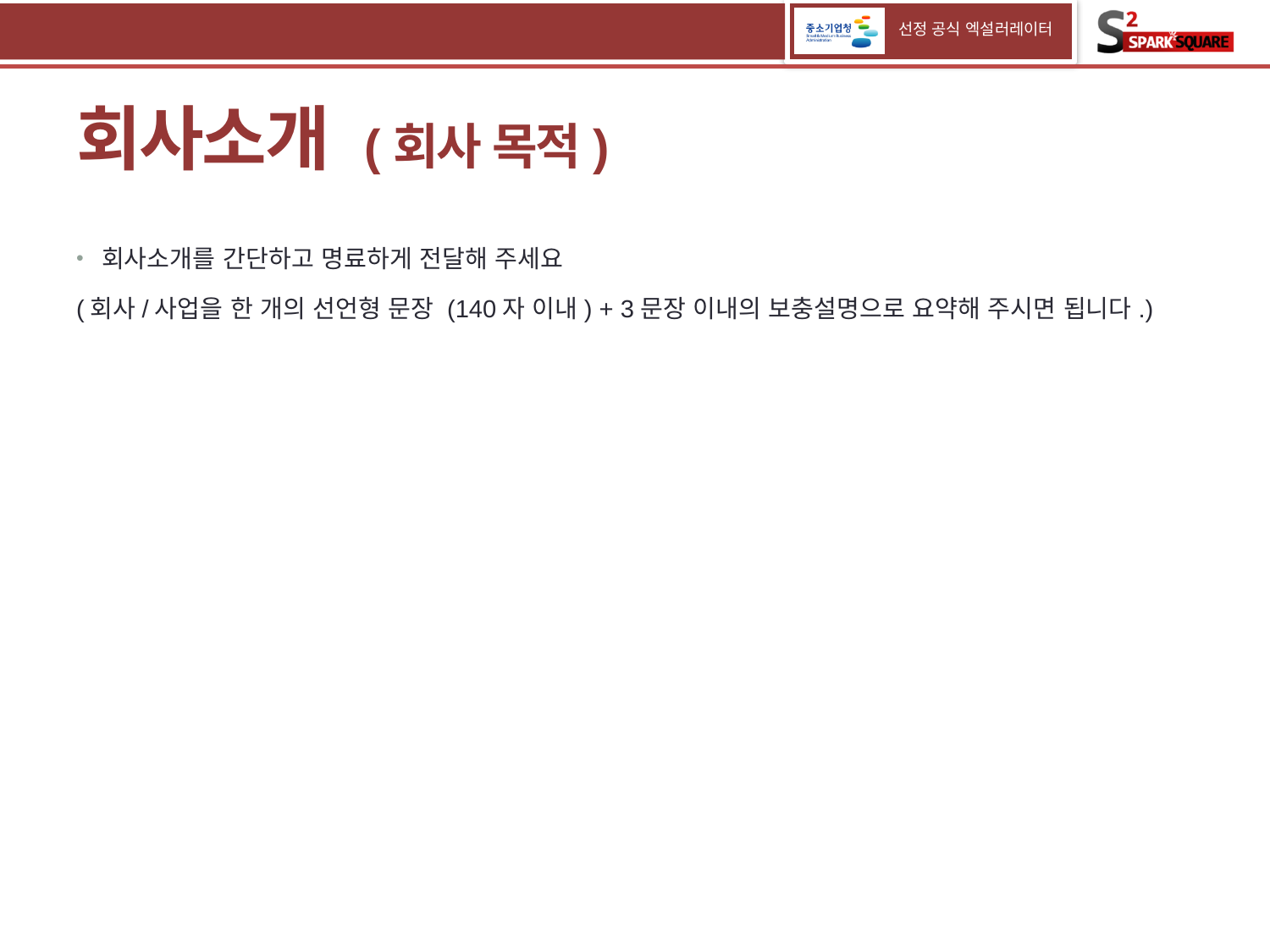

# 회사소개 (회사 목적)
회사소개를 간단하고 명료하게 전달해 주세요
(회사/사업을 한 개의 선언형 문장 (140자 이내) + 3문장 이내의 보충설명으로 요약해 주시면 됩니다.)